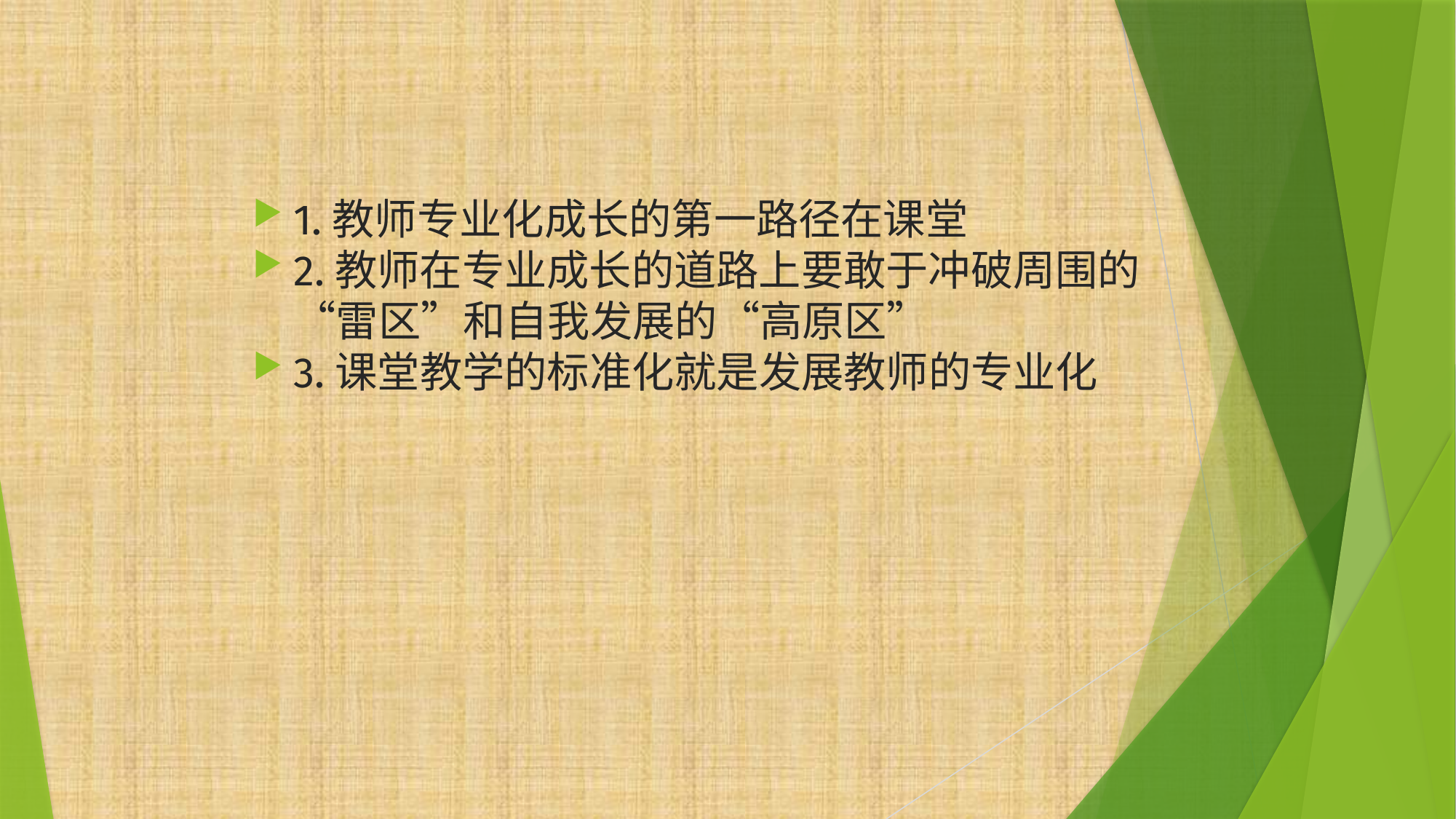

1.教师专业化成长的第一路径在课堂
2.教师在专业成长的道路上要敢于冲破周围的“雷区”和自我发展的“高原区”
3.课堂教学的标准化就是发展教师的专业化